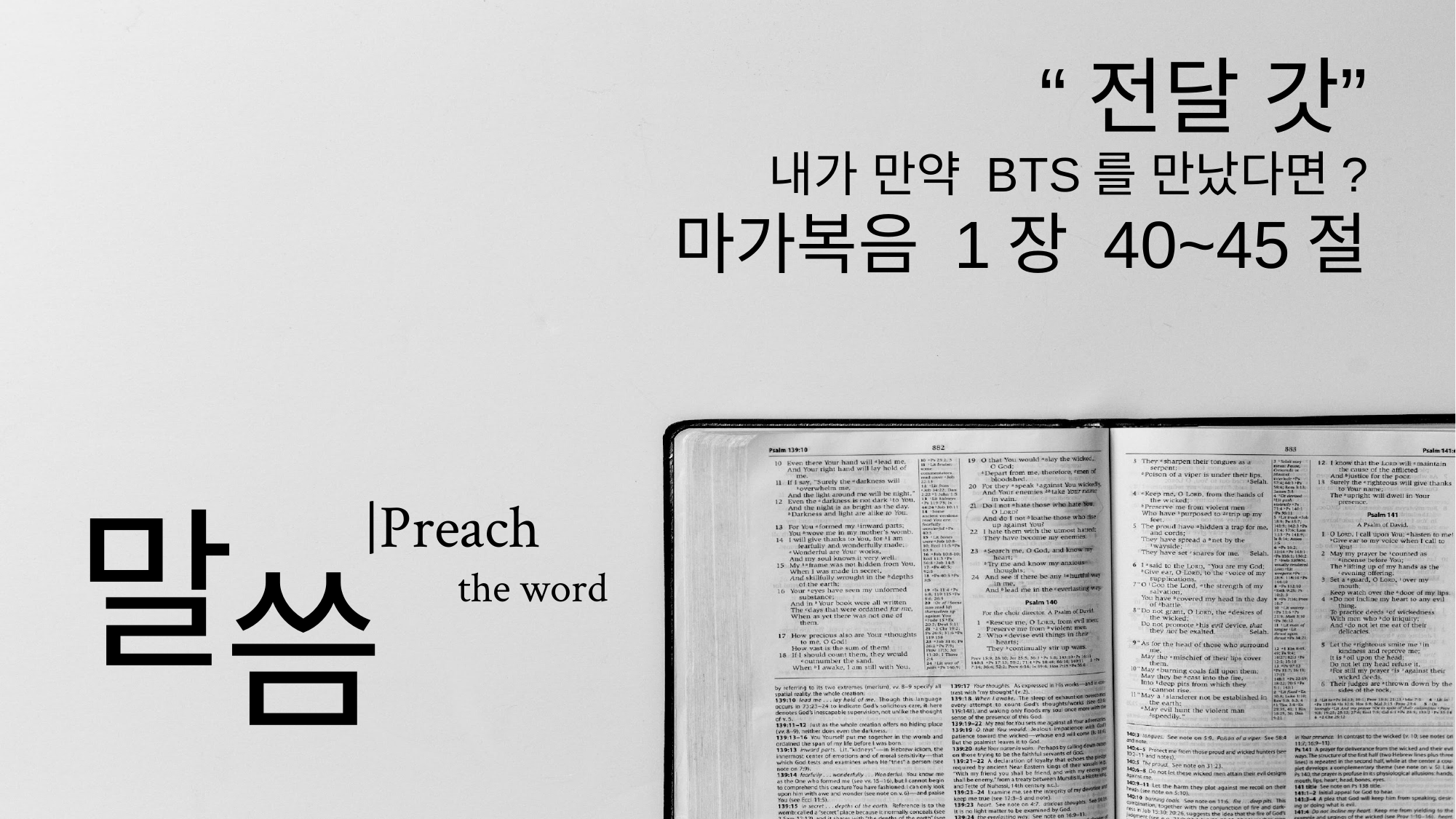

“전달 갓”
내가 만약 BTS를 만났다면?
마가복음 1장 40~45절

|Preach
 the word
# 말
씀